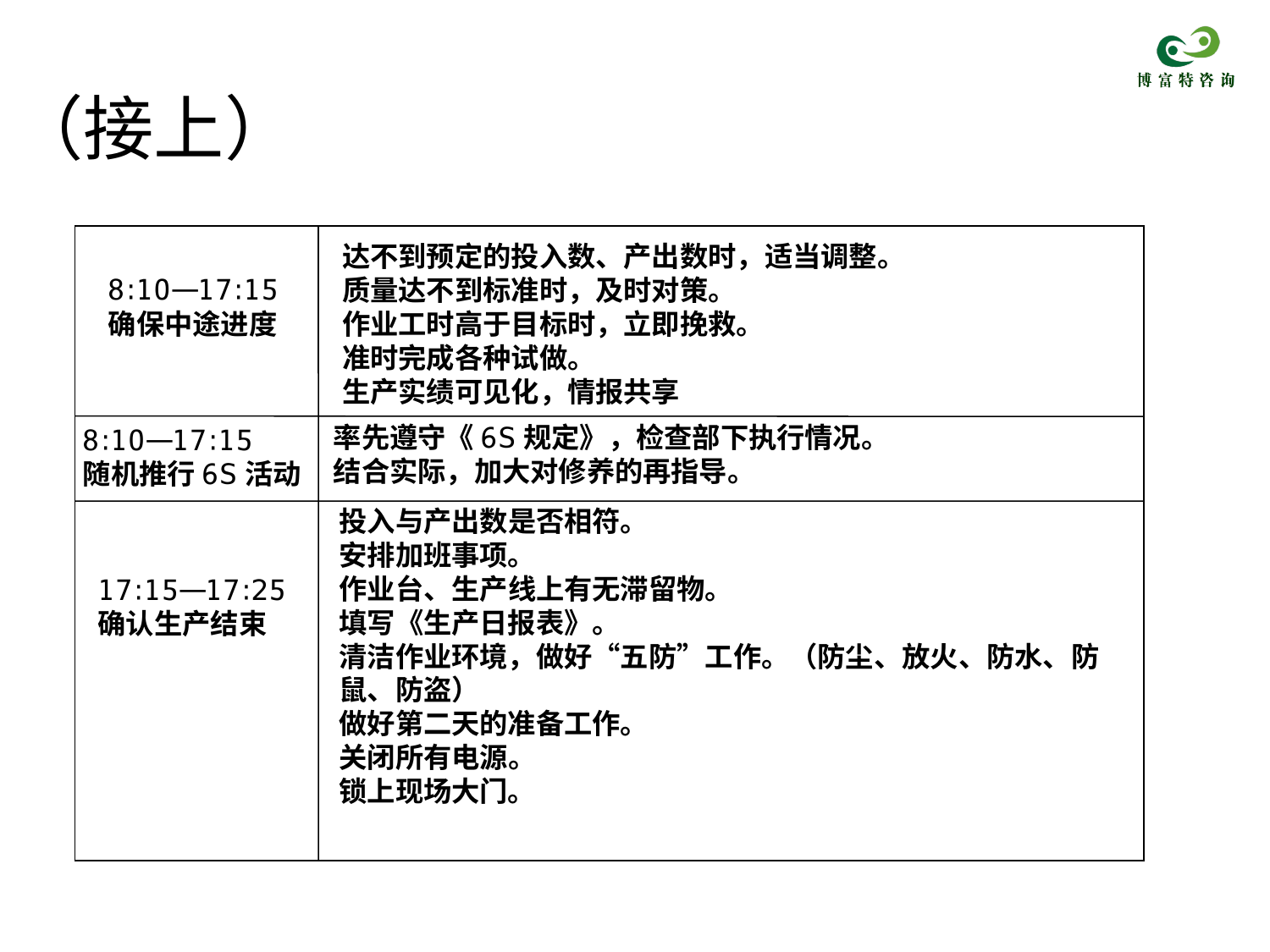

# （接上）

达不到预定的投入数、产出数时，适当调整。
质量达不到标准时，及时对策。
作业工时高于目标时，立即挽救。
准时完成各种试做。
生产实绩可见化，情报共享
8:10—17:15
确保中途进度
率先遵守《6S规定》，检查部下执行情况。
结合实际，加大对修养的再指导。

8:10—17:15
随机推行6S活动
投入与产出数是否相符。
安排加班事项。
作业台、生产线上有无滞留物。
填写《生产日报表》。
清洁作业环境，做好“五防”工作。（防尘、放火、防水、防鼠、防盗）
做好第二天的准备工作。
关闭所有电源。
锁上现场大门。

17:15—17:25
确认生产结束